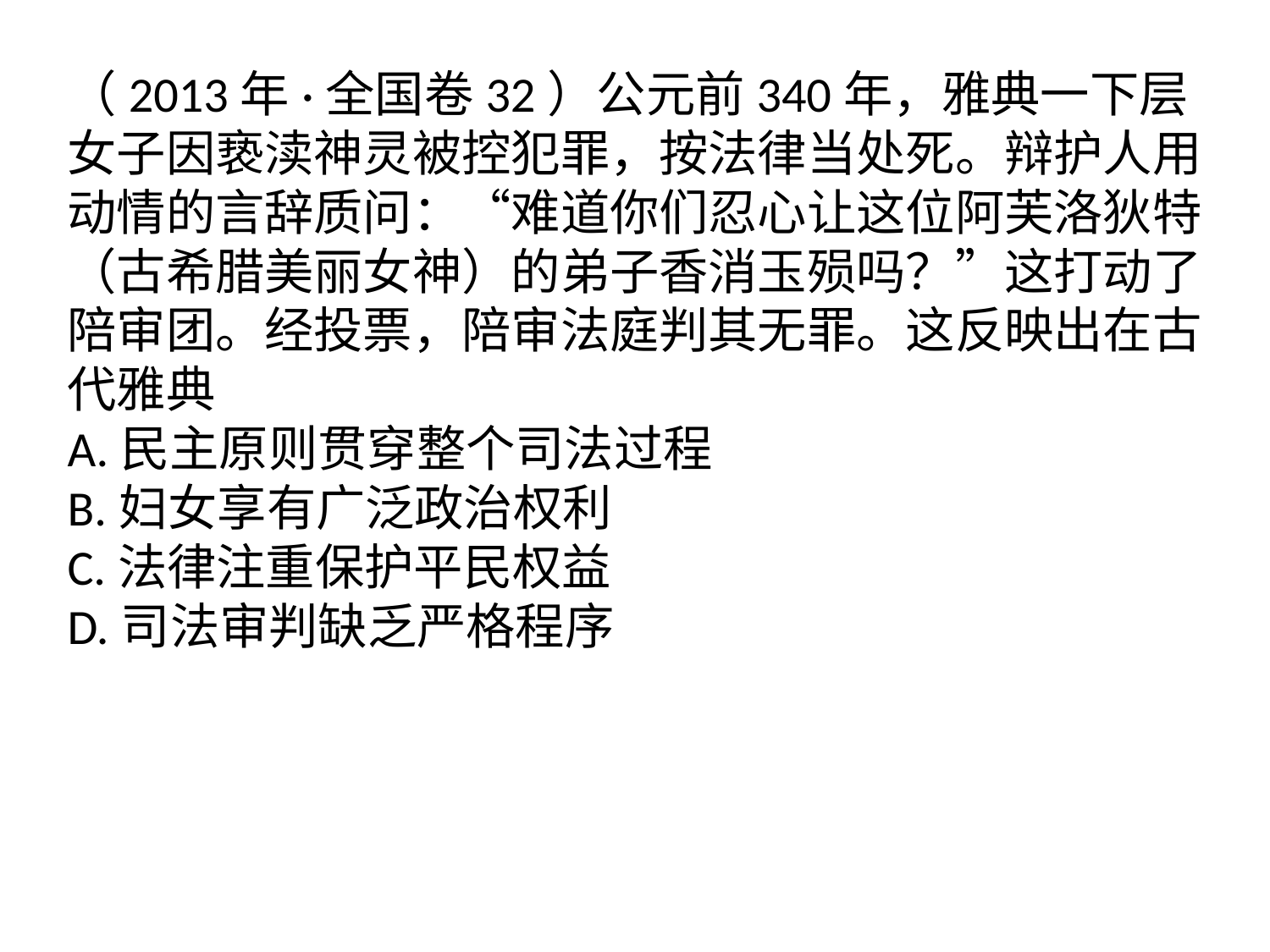

（2013年·全国卷32）公元前340年，雅典一下层女子因亵渎神灵被控犯罪，按法律当处死。辩护人用动情的言辞质问：“难道你们忍心让这位阿芙洛狄特（古希腊美丽女神）的弟子香消玉殒吗？”这打动了陪审团。经投票，陪审法庭判其无罪。这反映出在古代雅典
A.民主原则贯穿整个司法过程
B.妇女享有广泛政治权利
C.法律注重保护平民权益
D.司法审判缺乏严格程序